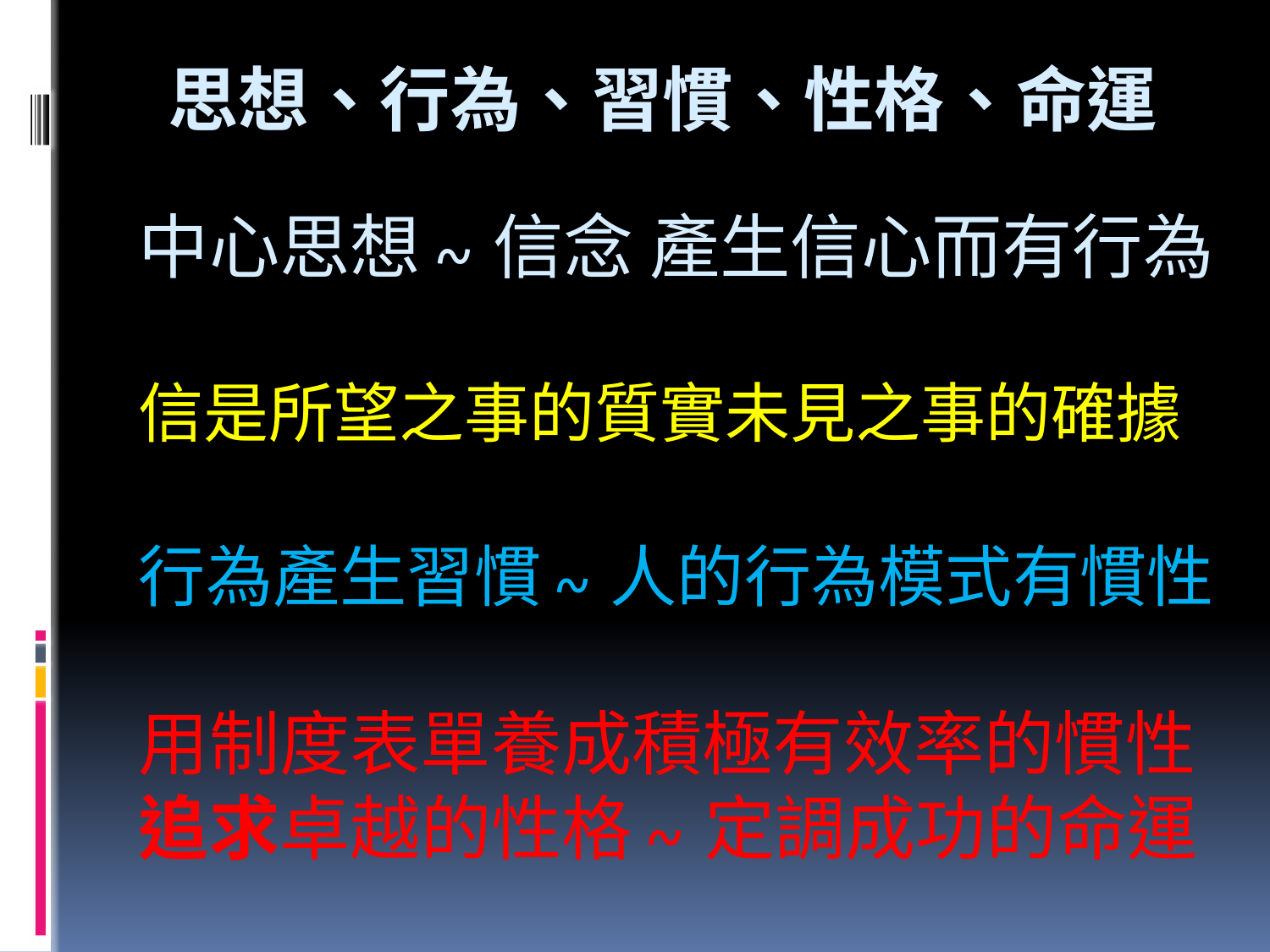

思想、行為、習慣、性格、命運
# 中心思想~信念 產生信心而有行為 信是所望之事的質實未見之事的確據 行為產生習慣~人的行為模式有慣性 用制度表單養成積極有效率的慣性 追求卓越的性格~定調成功的命運